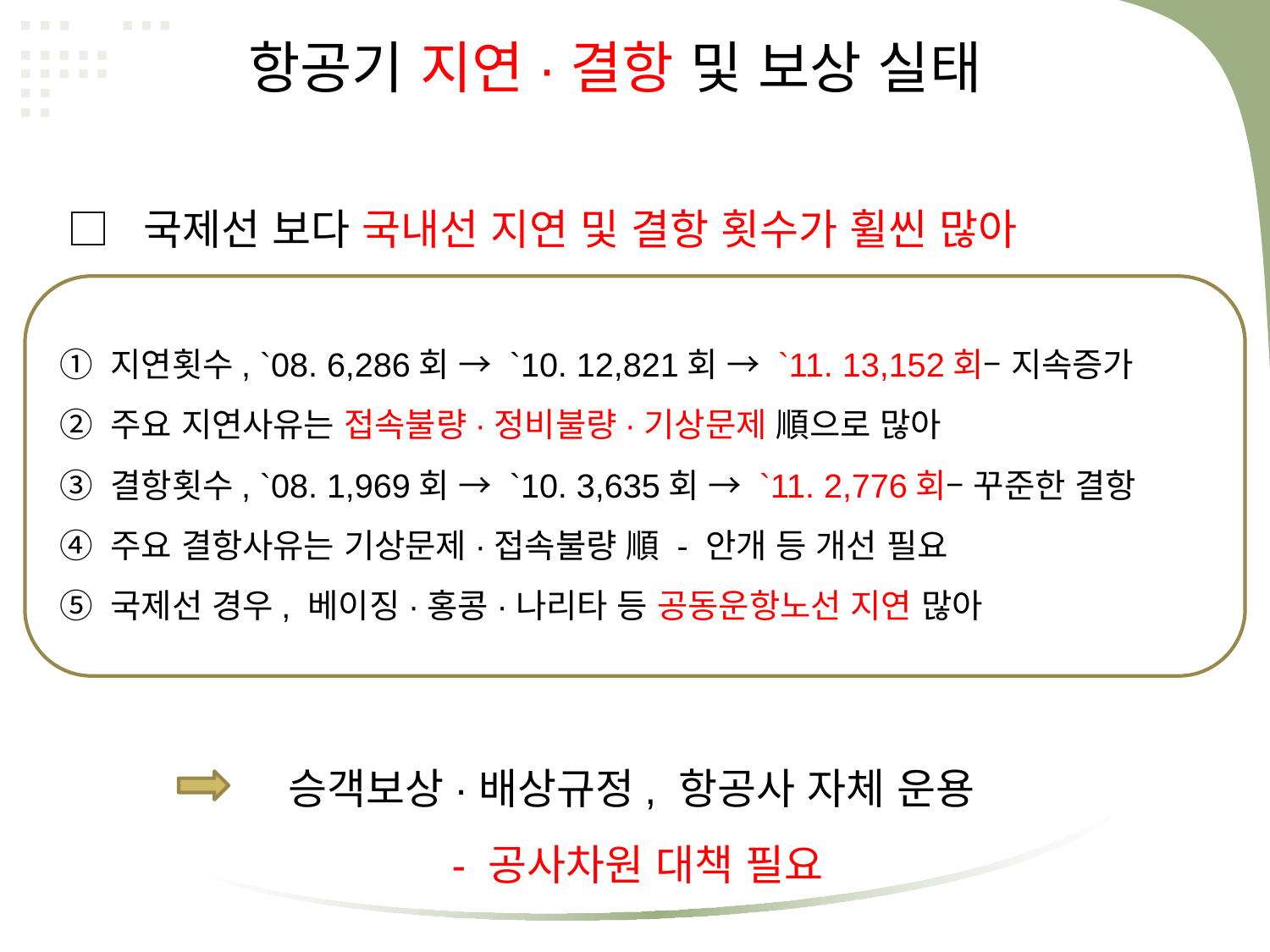

항공기 지연·결항 및 보상 실태
□  국제선 보다 국내선 지연 및 결항 횟수가 휠씬 많아

① 지연횟수, `08. 6,286회 → `10. 12,821회 → `11. 13,152회– 지속증가
② 주요 지연사유는 접속불량·정비불량·기상문제 順으로 많아
③ 결항횟수, `08. 1,969회 → `10. 3,635회 → `11. 2,776회– 꾸준한 결항
④ 주요 결항사유는 기상문제·접속불량 順 - 안개 등 개선 필요
⑤ 국제선 경우, 베이징·홍콩·나리타 등 공동운항노선 지연 많아
승객보상·배상규정, 항공사 자체 운용
- 공사차원 대책 필요